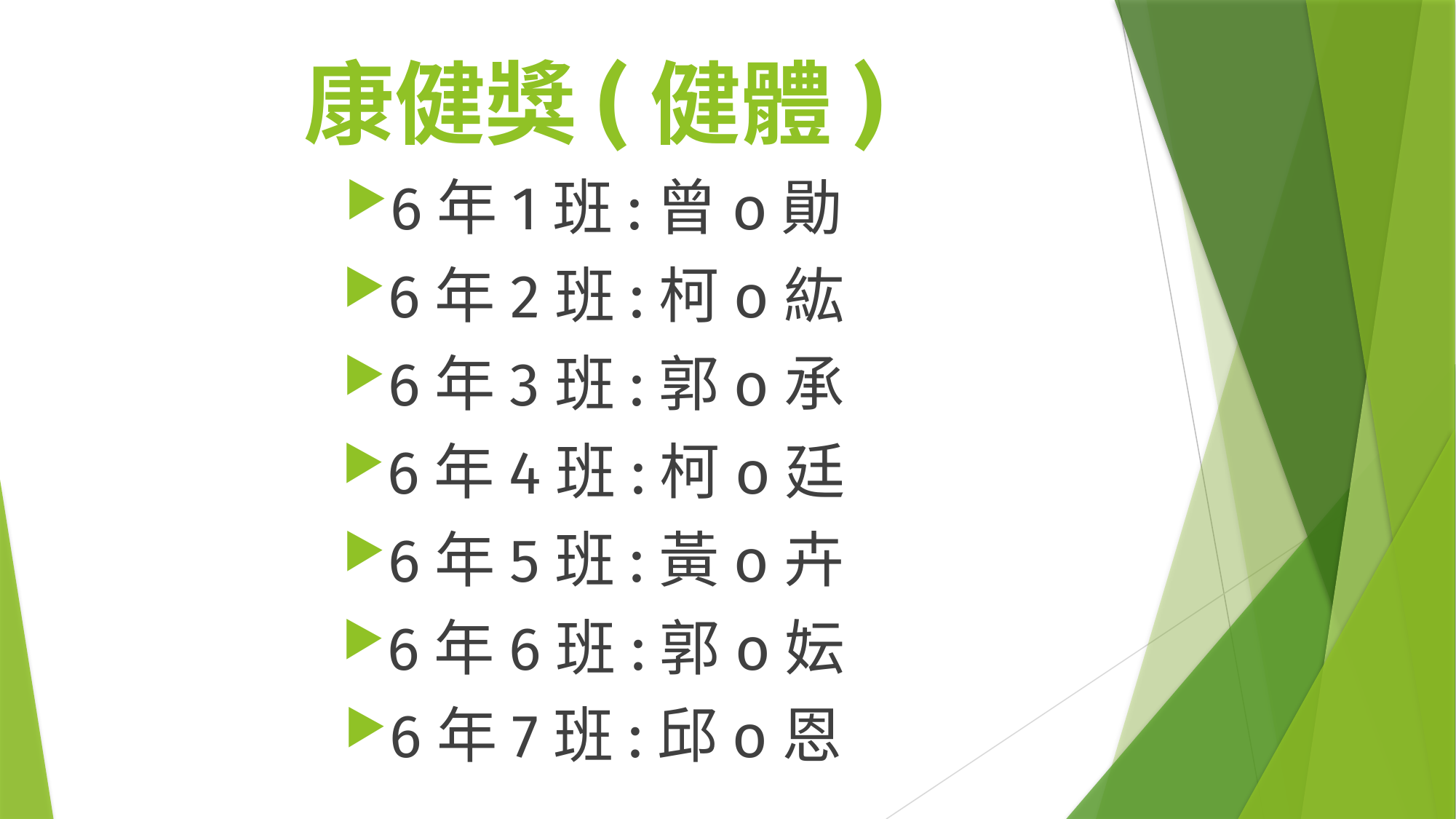

# 康健獎(健體)
6年1班:曾o勛
6年2班:柯o紘
6年3班:郭o承
6年4班:柯o廷
6年5班:黃o卉
6年6班:郭o妘
6年7班:邱o恩